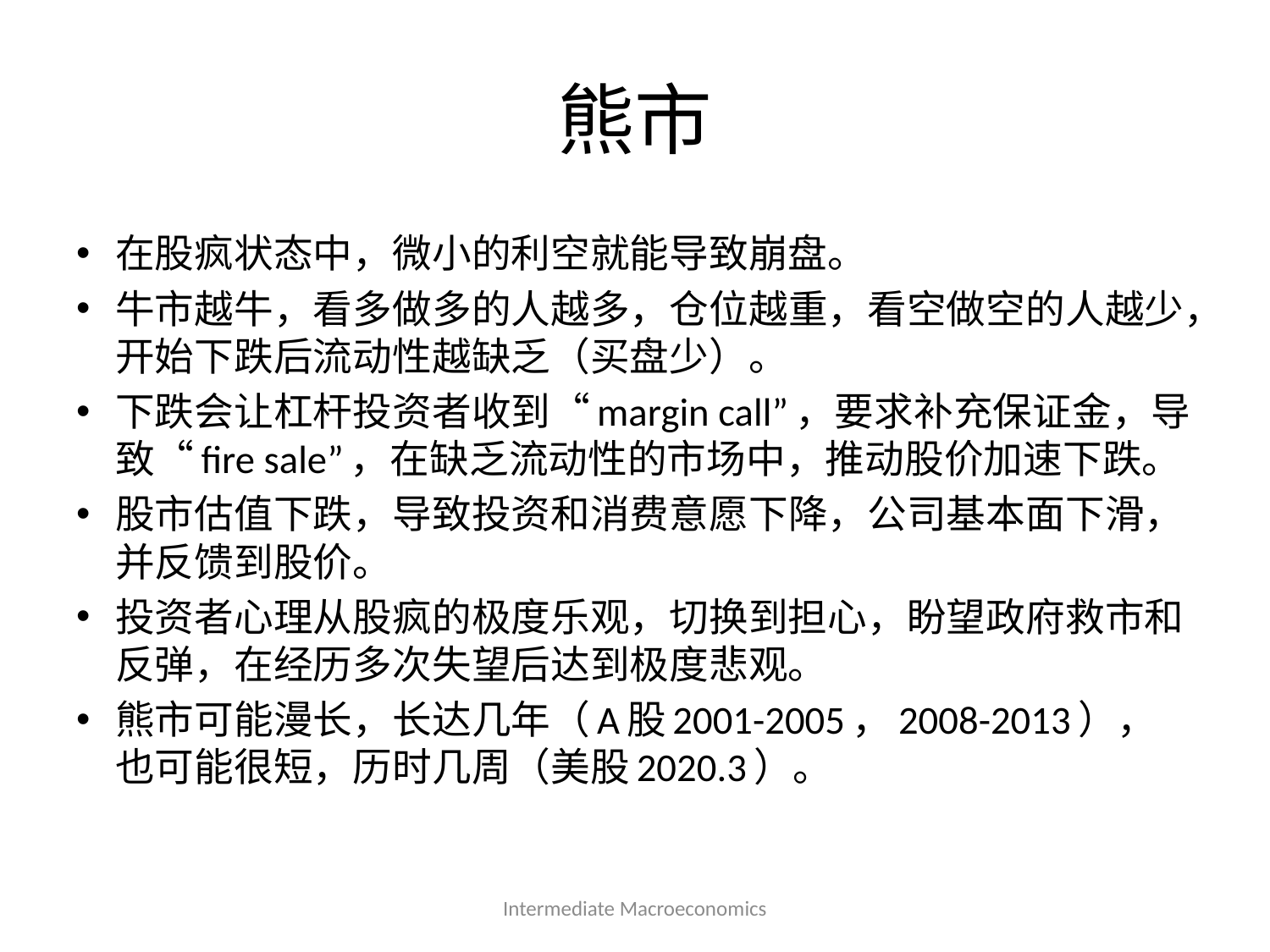

# 熊市
在股疯状态中，微小的利空就能导致崩盘。
牛市越牛，看多做多的人越多，仓位越重，看空做空的人越少，开始下跌后流动性越缺乏（买盘少）。
下跌会让杠杆投资者收到“margin call”，要求补充保证金，导致“fire sale”，在缺乏流动性的市场中，推动股价加速下跌。
股市估值下跌，导致投资和消费意愿下降，公司基本面下滑，并反馈到股价。
投资者心理从股疯的极度乐观，切换到担心，盼望政府救市和反弹，在经历多次失望后达到极度悲观。
熊市可能漫长，长达几年（A股2001-2005，2008-2013），也可能很短，历时几周（美股2020.3）。
Intermediate Macroeconomics